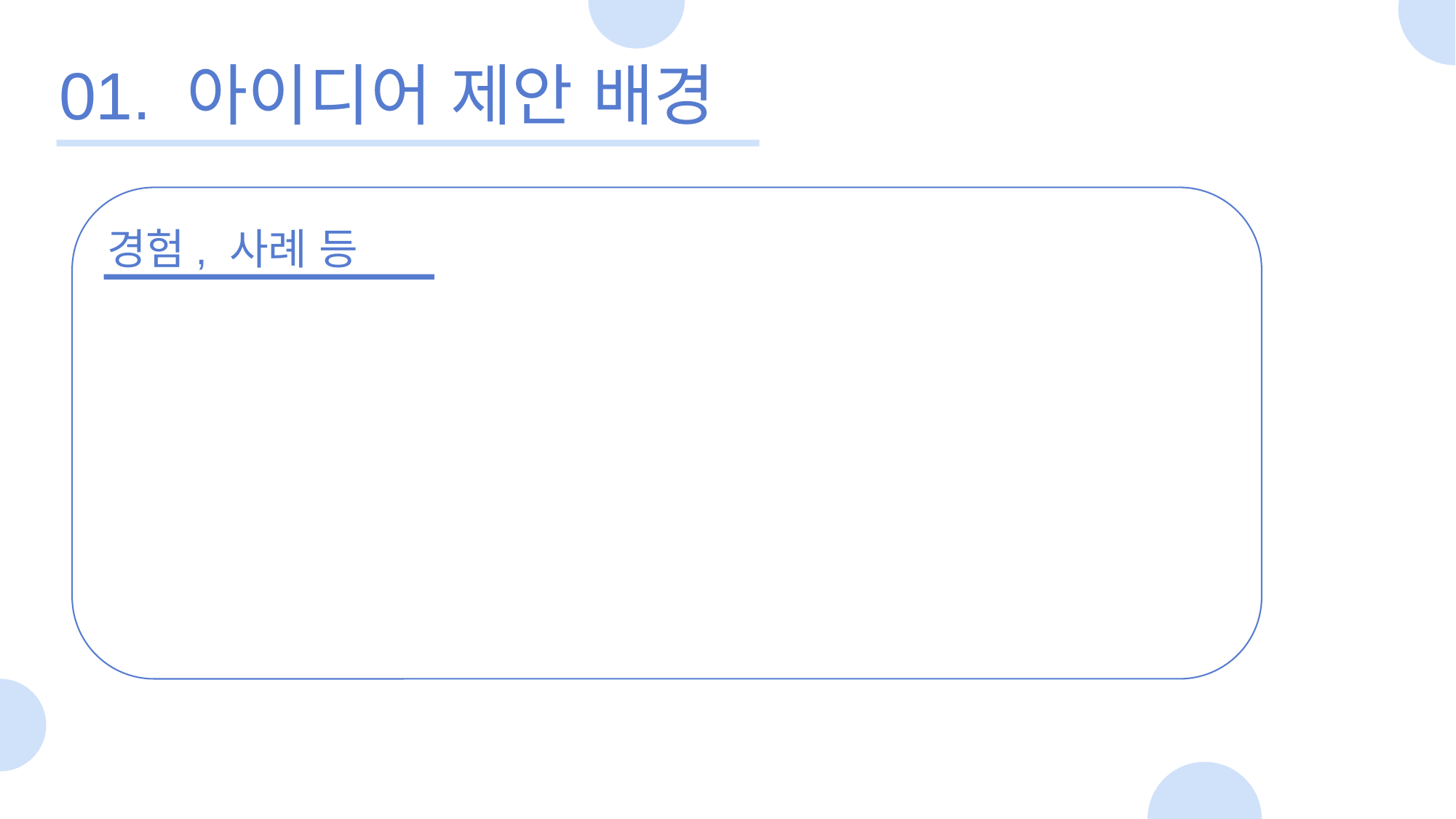

01. 아이디어 제안 배경

경험, 사례 등